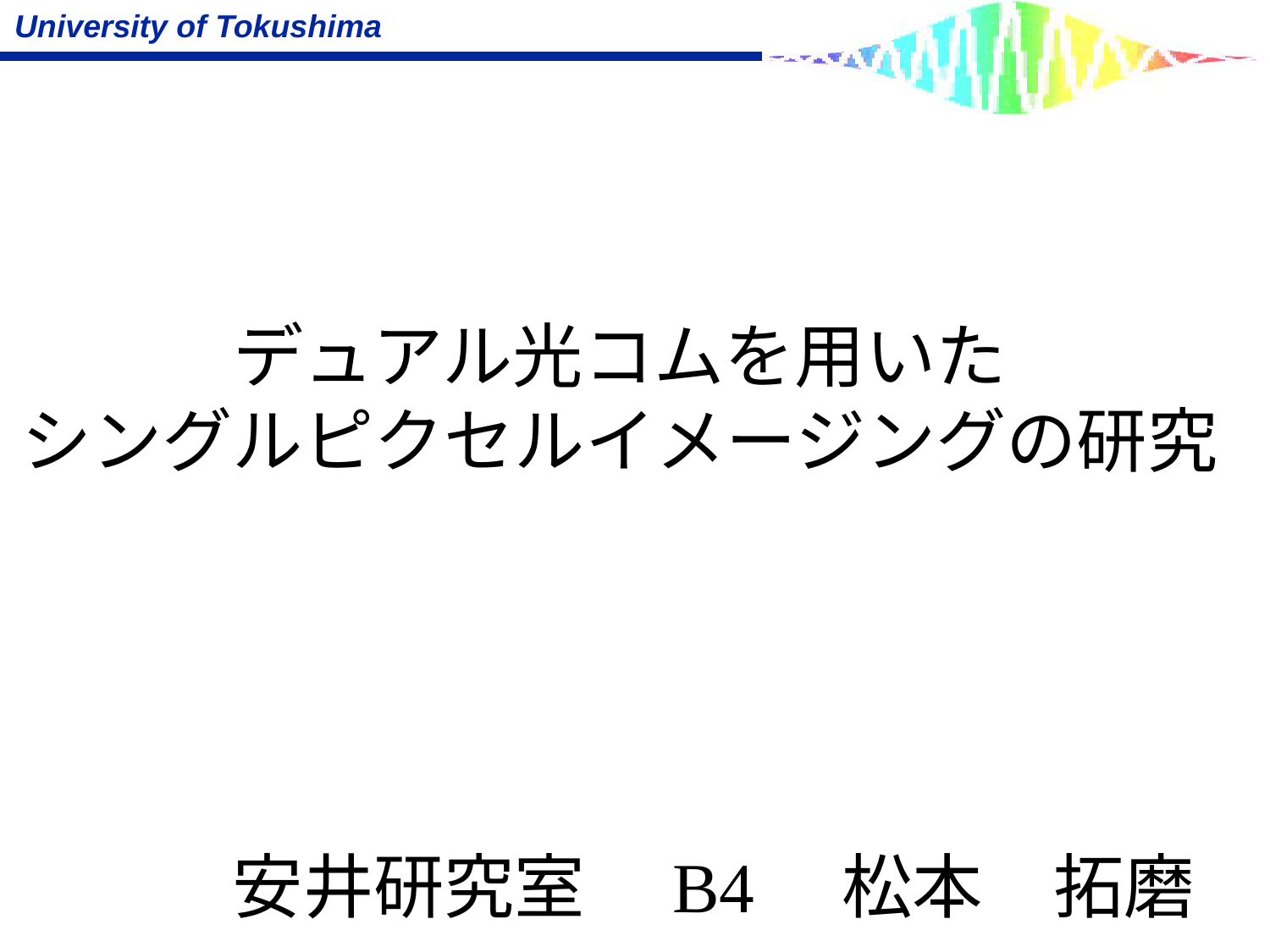

# デュアル光コムを用いた シングルピクセルイメージングの研究
安井研究室　B4　松本　拓磨